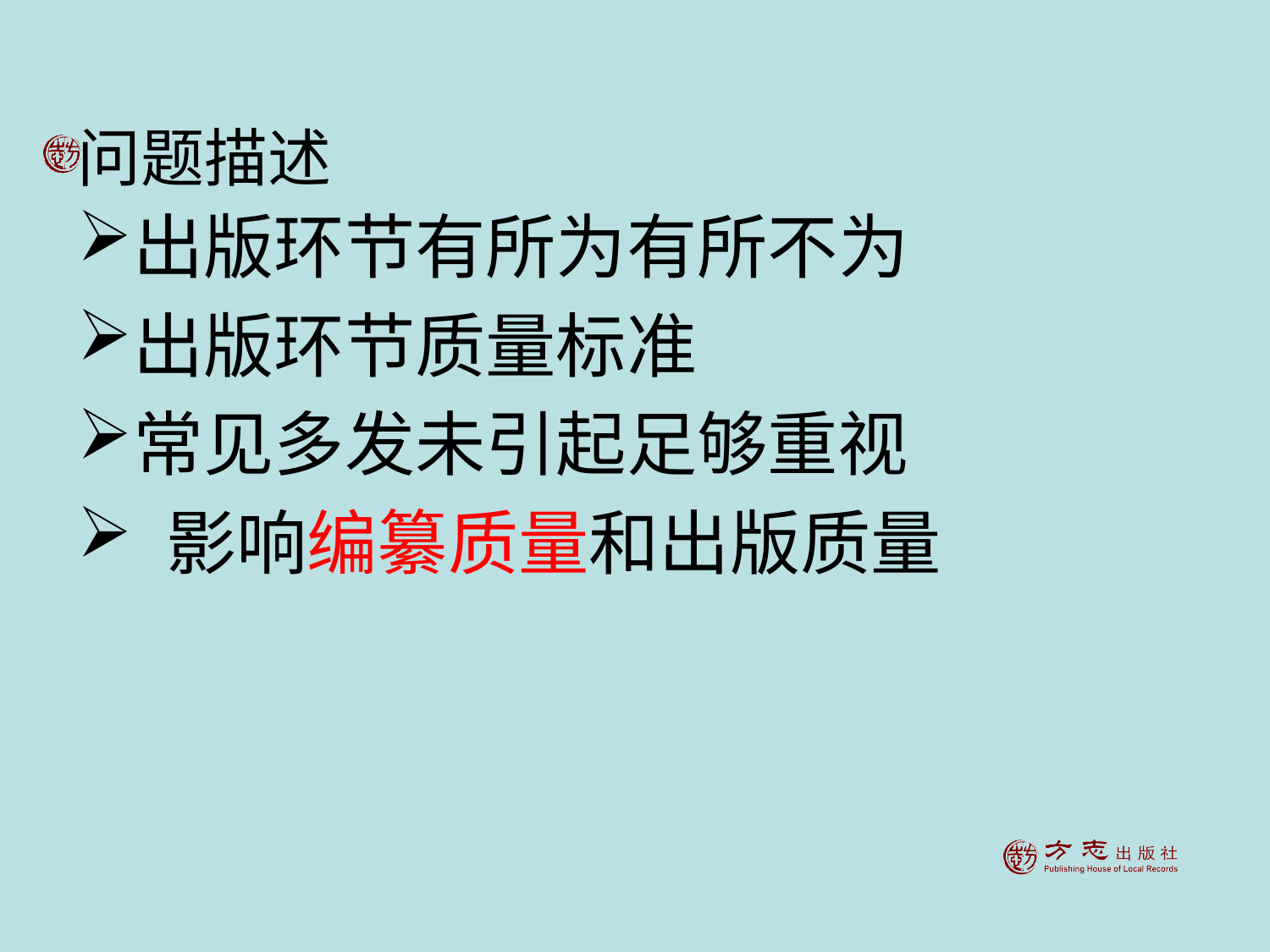

# 问题描述
出版环节有所为有所不为
出版环节质量标准
常见多发未引起足够重视
 影响编纂质量和出版质量